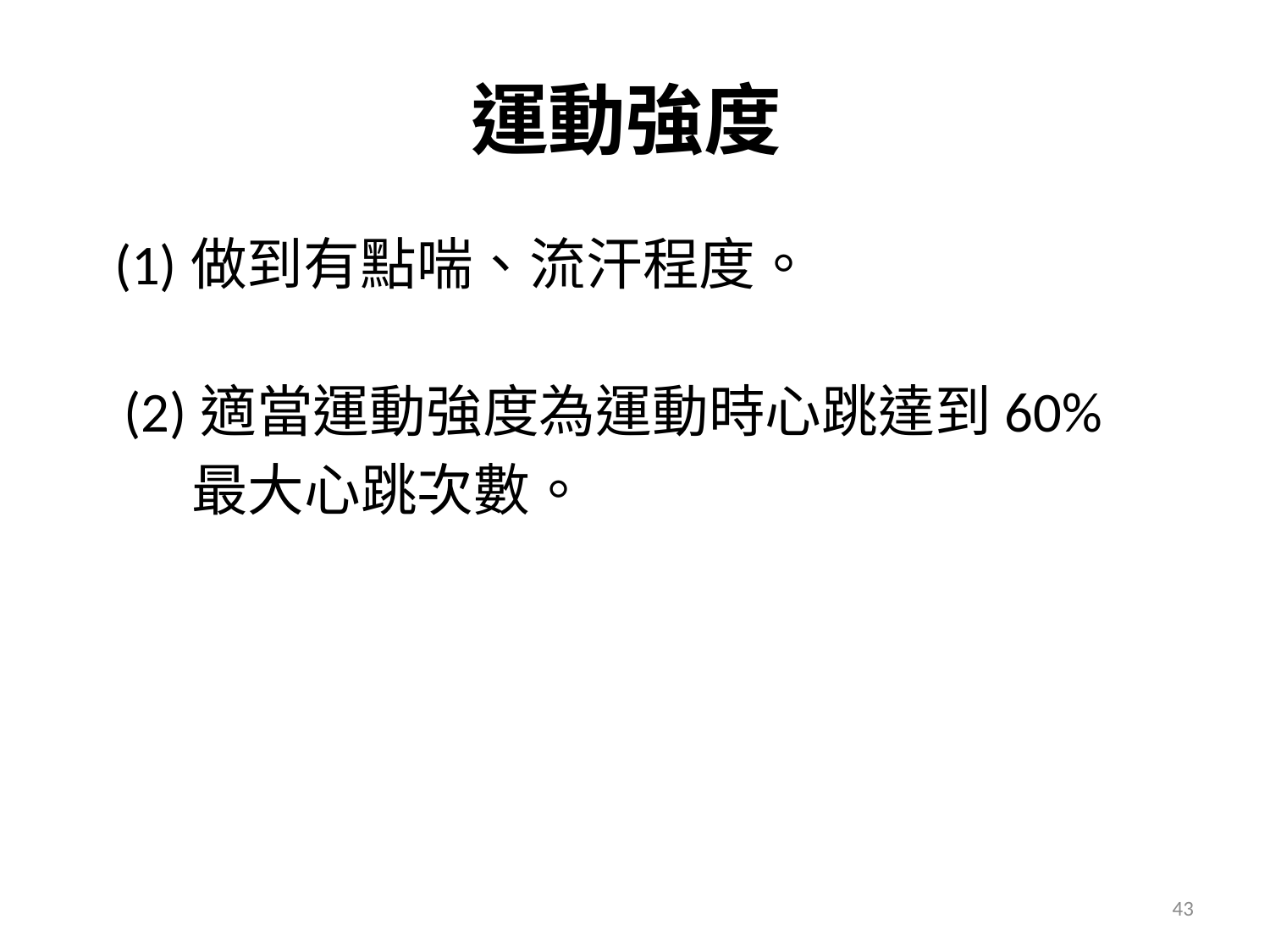

# 運動強度
   (1)做到有點喘、流汗程度。
(2)適當運動強度為運動時心跳達到60%
        最大心跳次數。
43